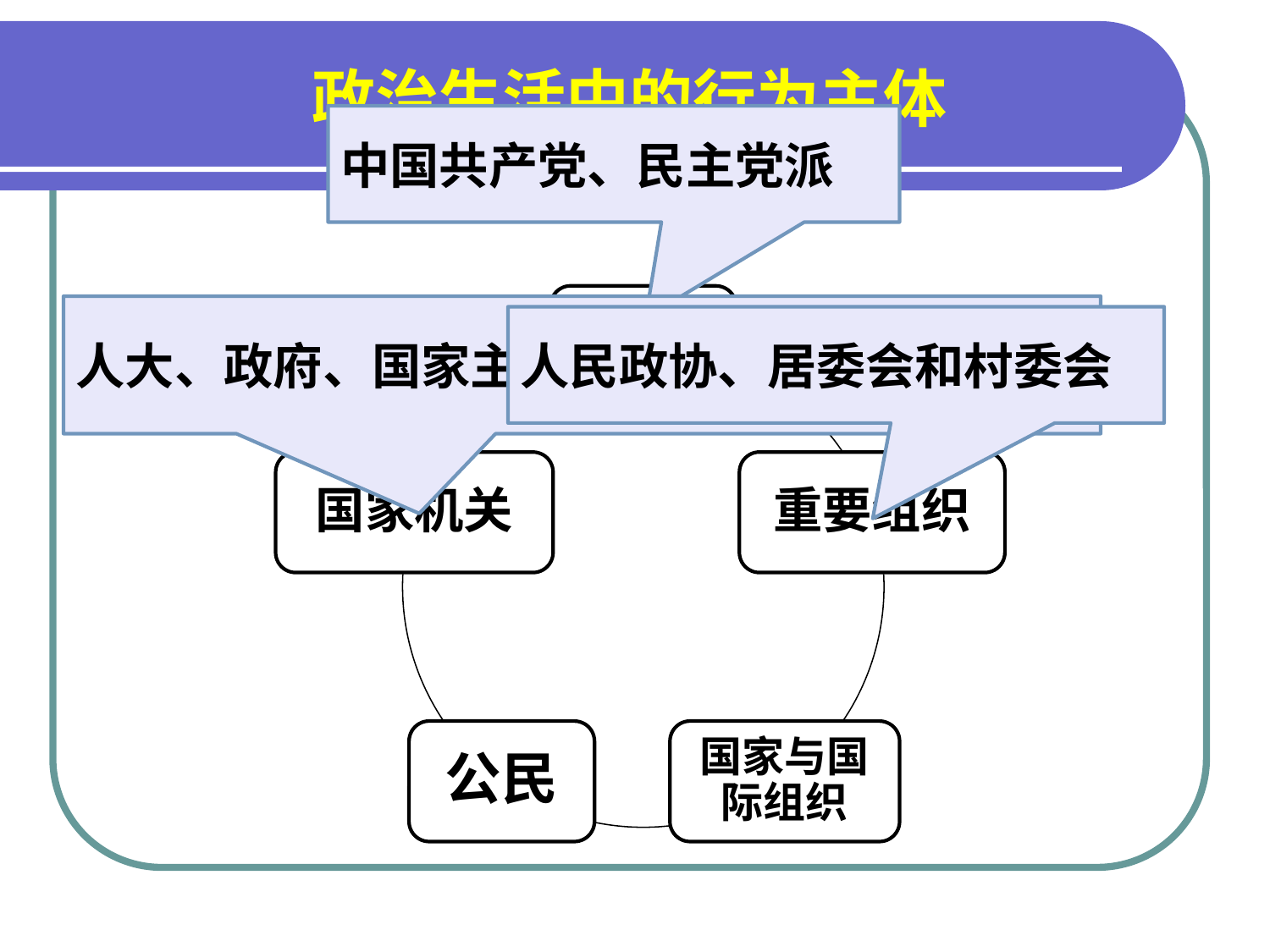

政治生活中的行为主体
中国共产党、民主党派
政党
重要组织
国家与国际组织
公民
国家机关
人大、政府、国家主席、司法机关、中央军委
人民政协、居委会和村委会